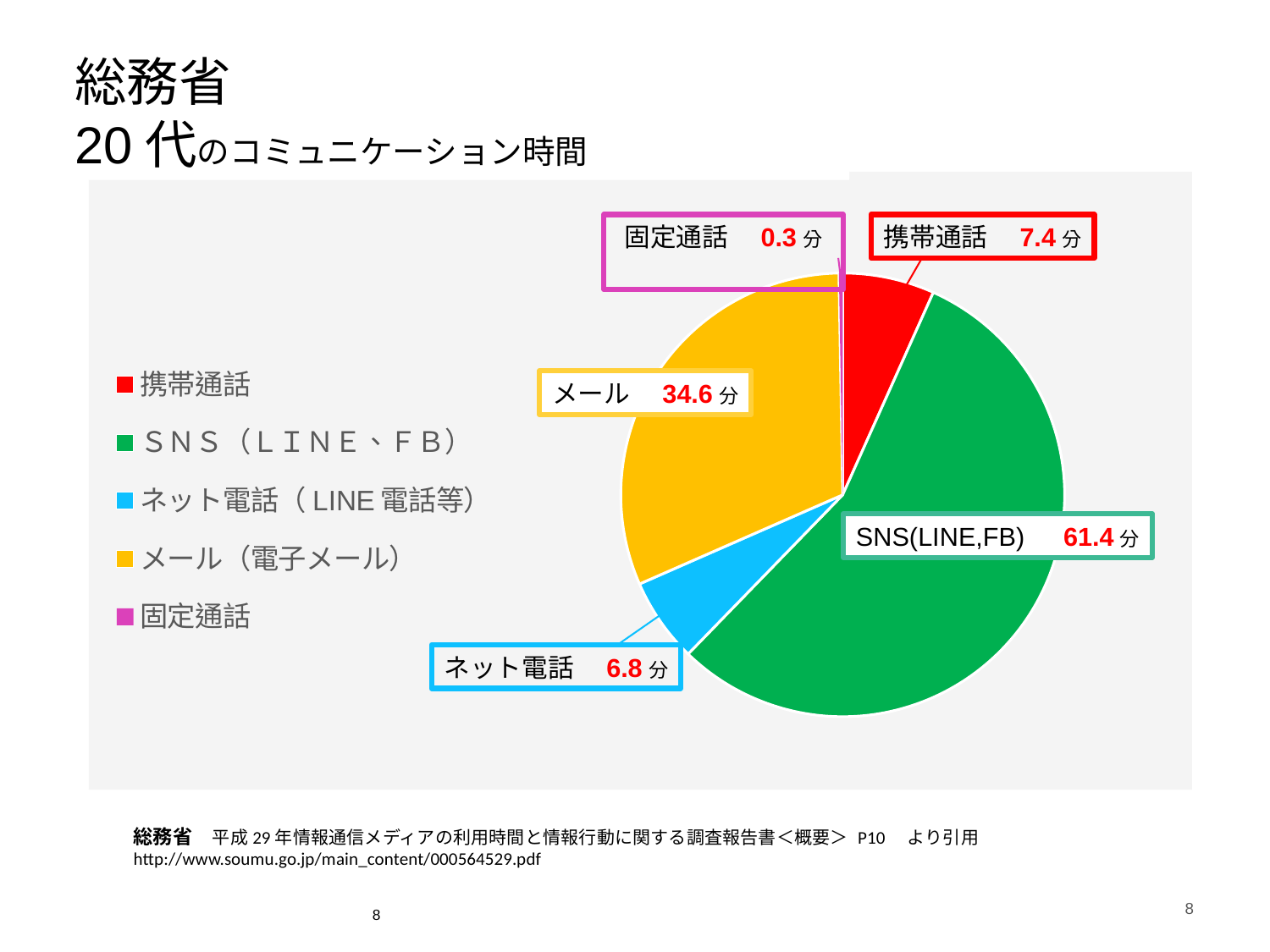

総務省
20代のコミュニケーション時間

### Chart

| Category |  |
|---|---|
| 携帯通話 | 7.4 |
| ＳＮＳ（ＬＩＮＥ、ＦＢ） | 61.4 |
| ネット電話（LINE電話等） | 6.8 |
| メール（電子メール） | 34.6 |
| 固定通話 | 0.3 |
固定通話　0.3分
携帯通話　7.4分
メール　34.6分
SNS(LINE,FB)　61.4分
ネット電話　6.8分
総務省　平成29年情報通信メディアの利用時間と情報行動に関する調査報告書＜概要＞ P10　より引用
http://www.soumu.go.jp/main_content/000564529.pdf
8
8